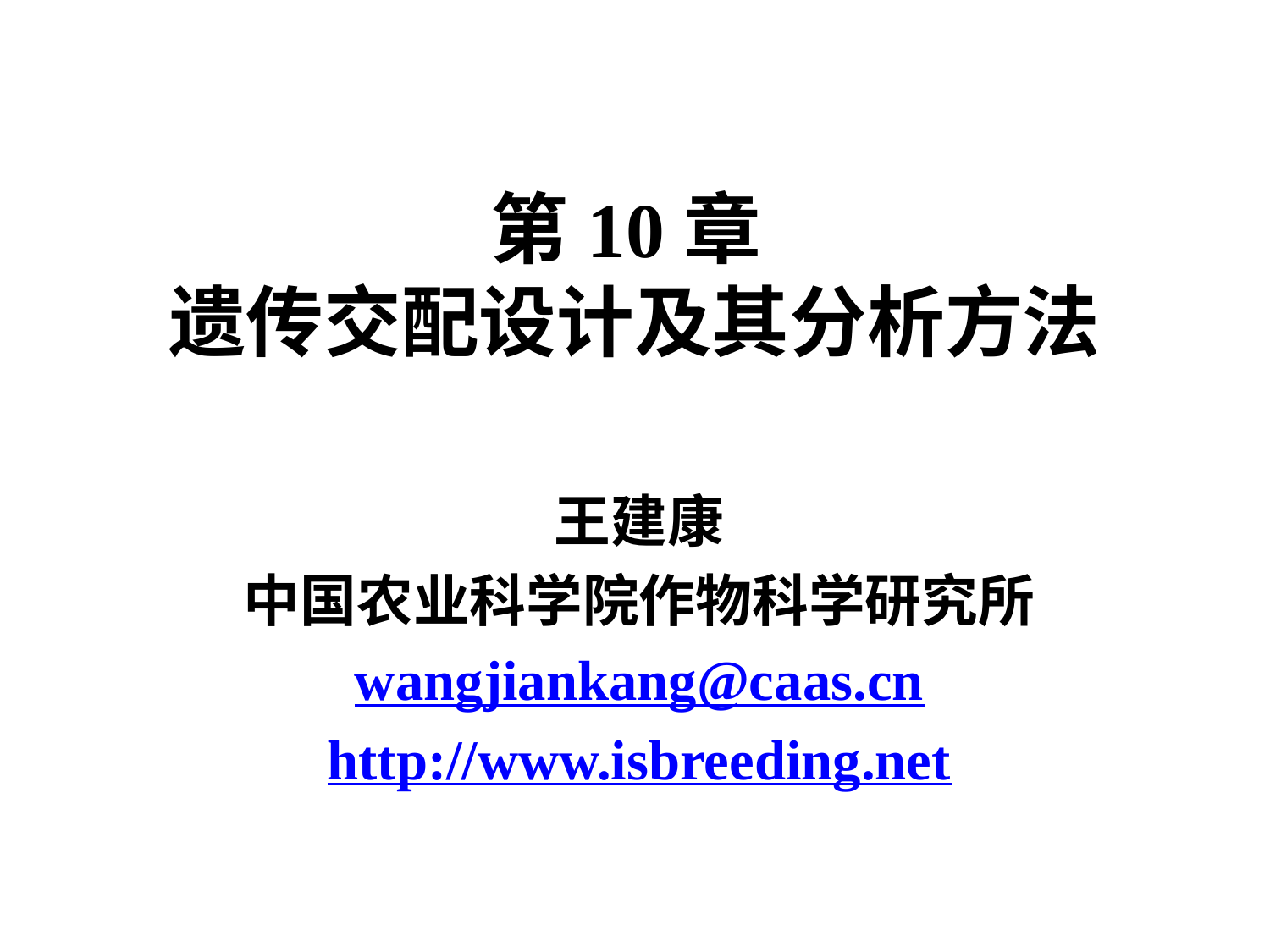

# 第10章 遗传交配设计及其分析方法
王建康
中国农业科学院作物科学研究所
wangjiankang@caas.cn
http://www.isbreeding.net